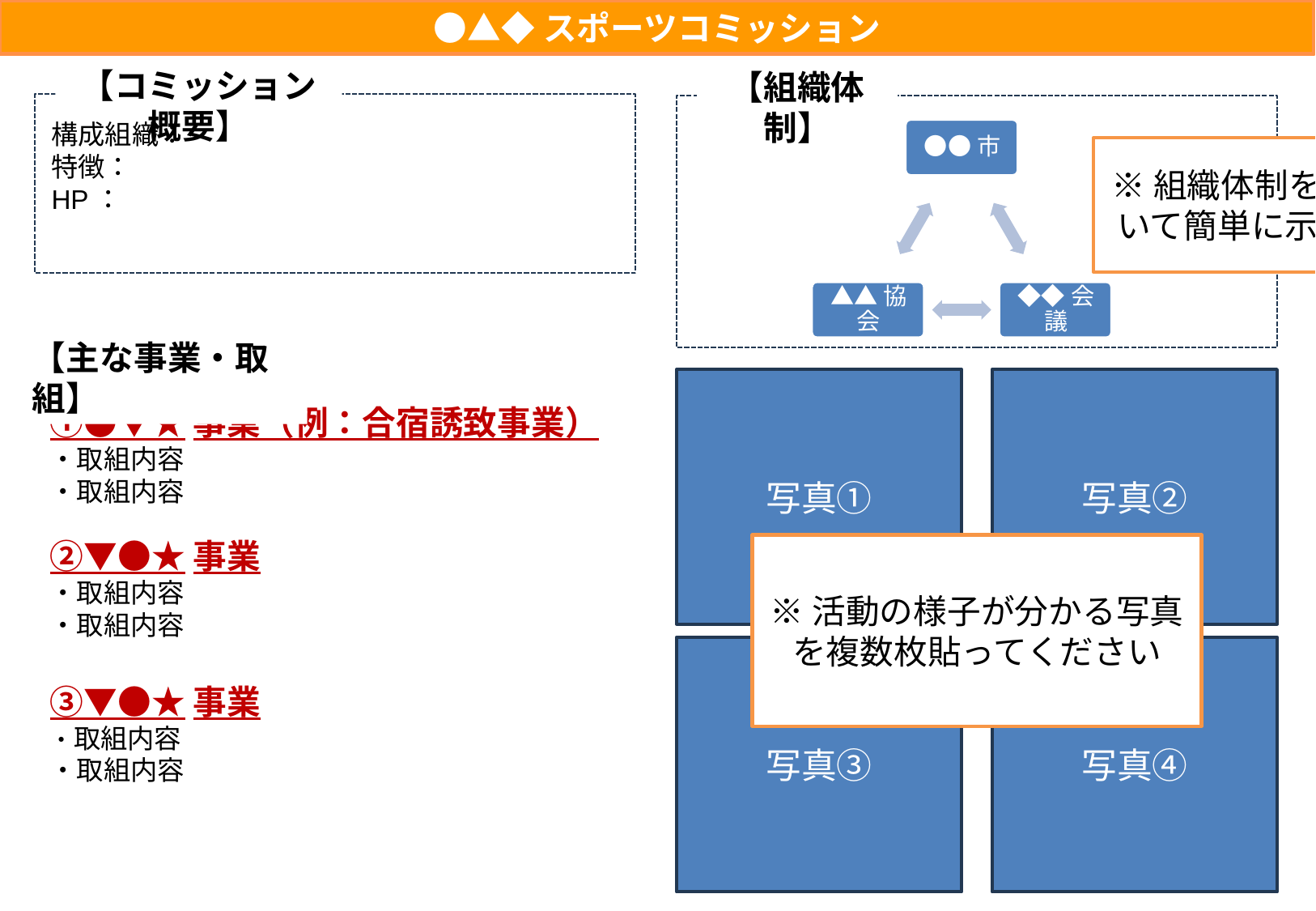

●▲◆スポーツコミッション
【コミッション概要】
【組織体制】

構成組織：
特徴：
HP：
●●市

◆◆会議

▲▲協会

※組織体制を図や矢印を用いて簡単に示してください
【主な事業・取組】
写真②
写真①
①●▼★事業（例：合宿誘致事業）
・取組内容
・取組内容

②▼●★事業
・取組内容
・取組内容

③▼●★事業
・取組内容
・取組内容
※活動の様子が分かる写真を複数枚貼ってください
写真④
写真③